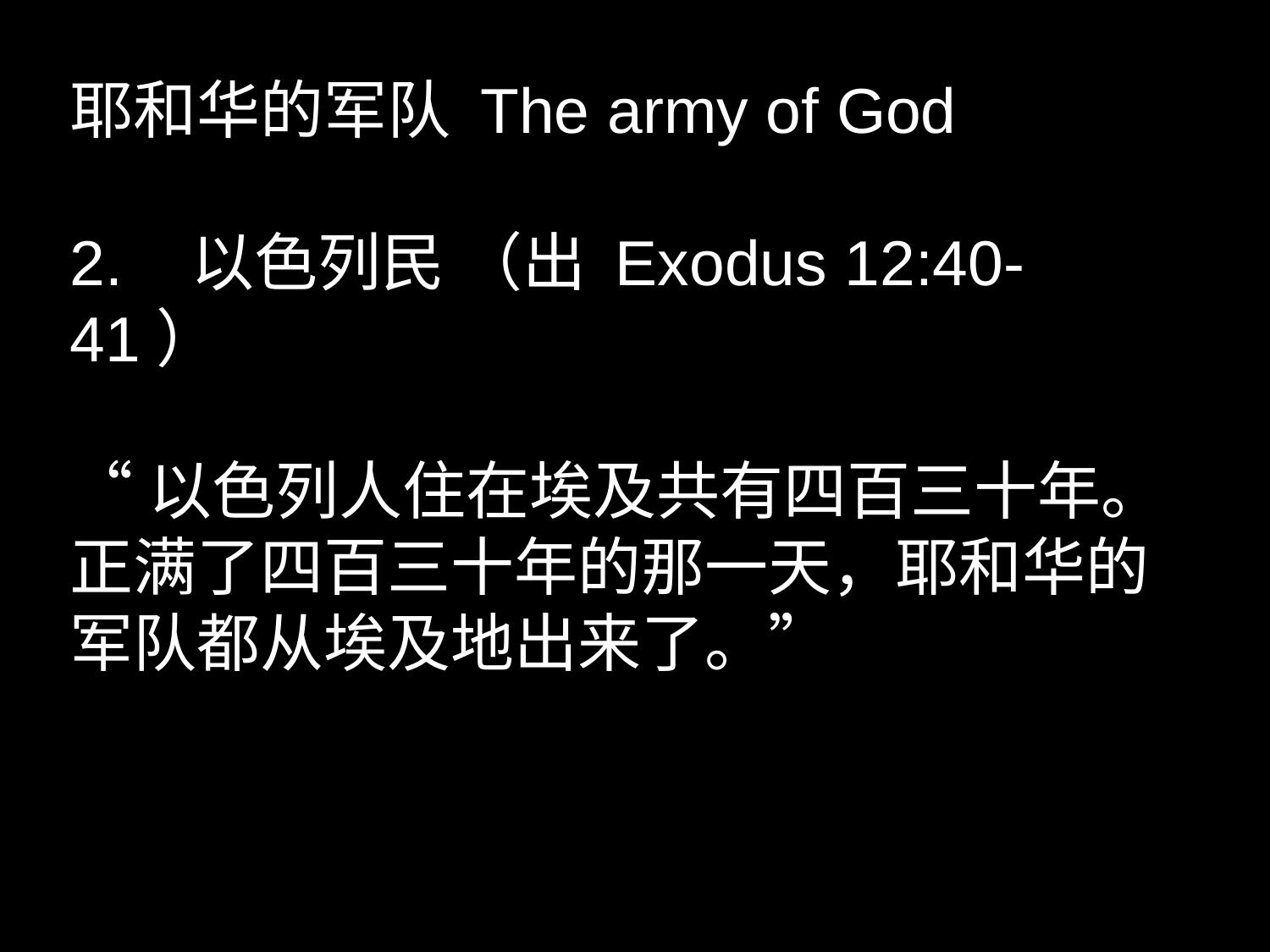

耶和华的军队 The army of God

2.   以色列民 （出 Exodus 12:40-41）

“以色列人住在埃及共有四百三十年。正满了四百三十年的那一天，耶和华的军队都从埃及地出来了。”